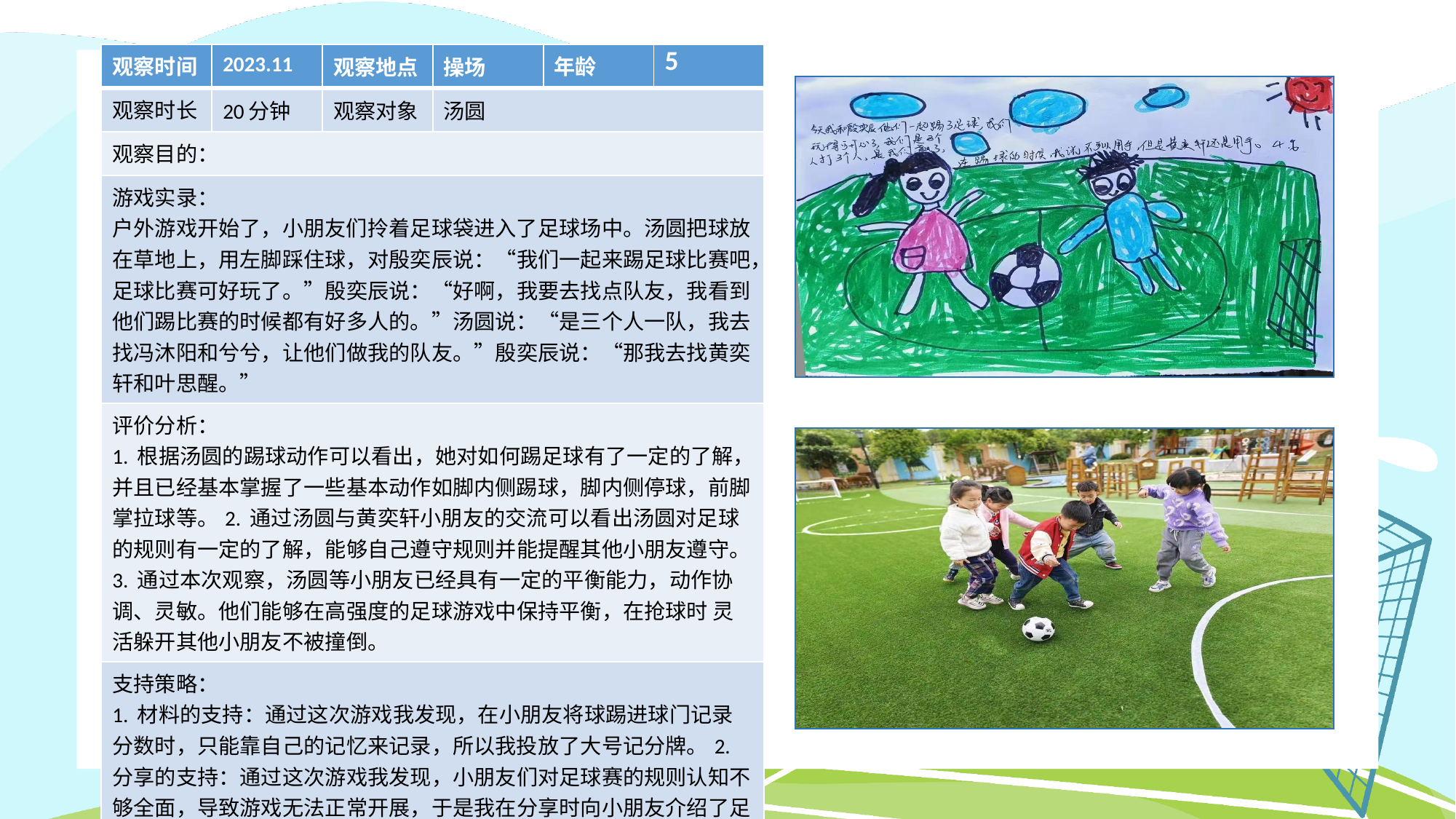

| 观察时间 | 2023.11 | 观察地点 | 操场 | 年龄 | 5 |
| --- | --- | --- | --- | --- | --- |
| 观察时长 | 20分钟 | 观察对象 | 汤圆 |  |  |
| 观察目的： |  |  |  |  |  |
| 游戏实录： 户外游戏开始了，小朋友们拎着足球袋进入了足球场中。汤圆把球放在草地上，用左脚踩住球，对殷奕辰说：“我们一起来踢足球比赛吧，足球比赛可好玩了。”殷奕辰说：“好啊，我要去找点队友，我看到他们踢比赛的时候都有好多人的。”汤圆说：“是三个人一队，我去找冯沐阳和兮兮，让他们做我的队友。”殷奕辰说：“那我去找黄奕轩和叶思醒。” |  |  |  |  |  |
| 评价分析： 1. 根据汤圆的踢球动作可以看出，她对如何踢足球有了一定的了解，并且已经基本掌握了一些基本动作如脚内侧踢球，脚内侧停球，前脚掌拉球等。2. 通过汤圆与黄奕轩小朋友的交流可以看出汤圆对足球的规则有一定的了解，能够自己遵守规则并能提醒其他小朋友遵守。3. 通过本次观察，汤圆等小朋友已经具有一定的平衡能力，动作协调、灵敏。他们能够在高强度的足球游戏中保持平衡，在抢球时 灵活躲开其他小朋友不被撞倒。 |  |  |  |  |  |
| 支持策略： 1. 材料的支持：通过这次游戏我发现，在小朋友将球踢进球门记录分数时，只能靠自己的记忆来记录，所以我投放了大号记分牌。2. 分享的支持：通过这次游戏我发现，小朋友们对足球赛的规则认知不够全面，导致游戏无法正常开展，于是我在分享时向小朋友介绍了足球的一些基本规则和玩法。教师的支持：支持、鼓励小朋友大胆进行足球游戏，并且保证小朋友在游戏时的健康和安全。 |  |  |  |  |  |